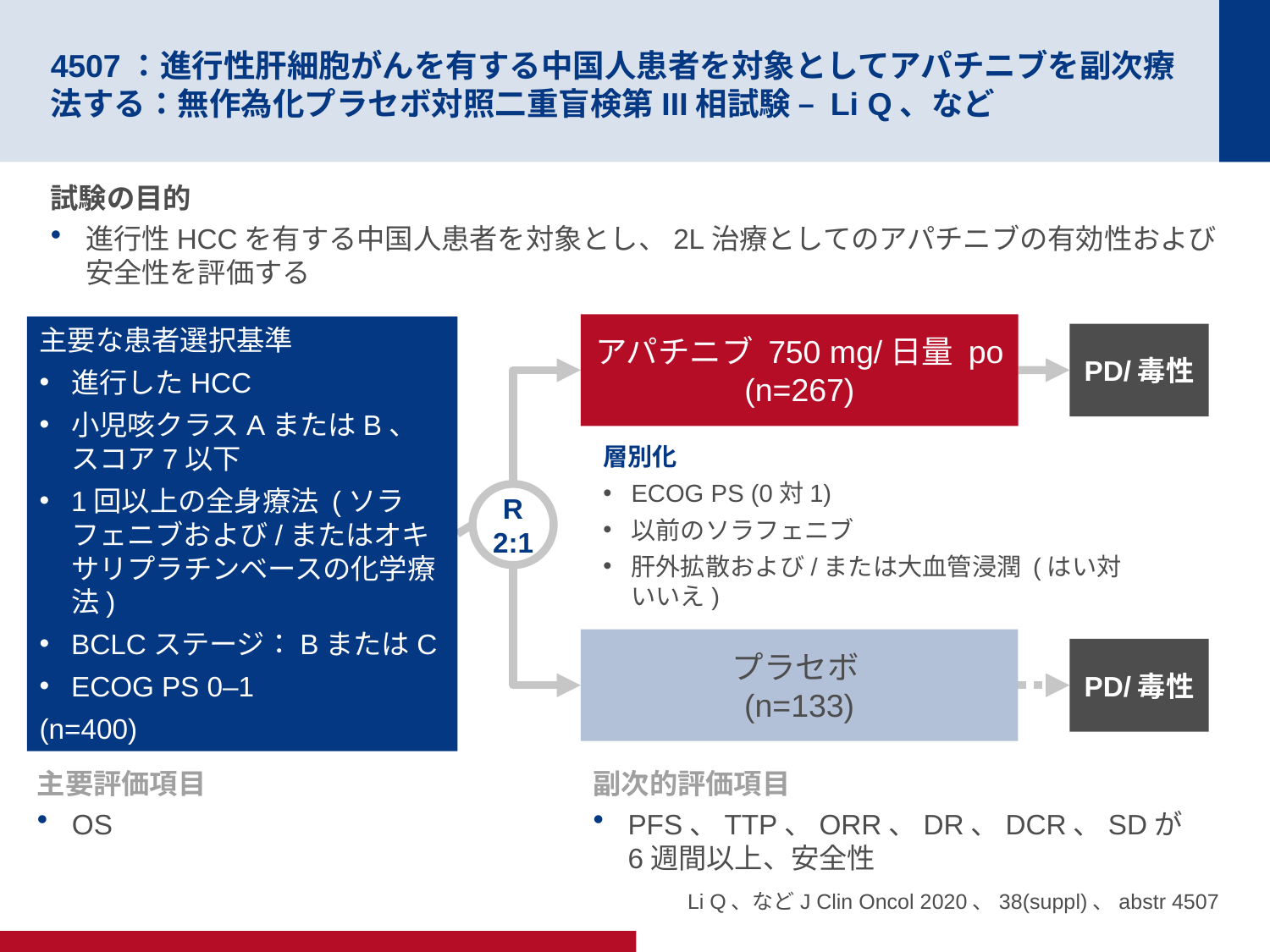

# 4507：進行性肝細胞がんを有する中国人患者を対象としてアパチニブを副次療法する：無作為化プラセボ対照二重盲検第III相試験 – Li Q、など
試験の目的
進行性HCCを有する中国人患者を対象とし、2L治療としてのアパチニブの有効性および安全性を評価する
アパチニブ 750 mg/日量 po (n=267)
主要な患者選択基準
進行したHCC
小児咳クラスAまたはB、スコア7以下
1回以上の全身療法 (ソラフェニブおよび/またはオキサリプラチンベースの化学療法)
BCLCステージ：BまたはC
ECOG PS 0–1
(n=400)
PD/毒性
層別化
ECOG PS (0対1)
以前のソラフェニブ
肝外拡散および/または大血管浸潤 (はい対いいえ)
R
2:1
プラセボ
(n=133)
PD/毒性
主要評価項目
OS
副次的評価項目
PFS、TTP、ORR、DR、DCR、SDが6週間以上、安全性
Li Q、などJ Clin Oncol 2020、38(suppl)、abstr 4507